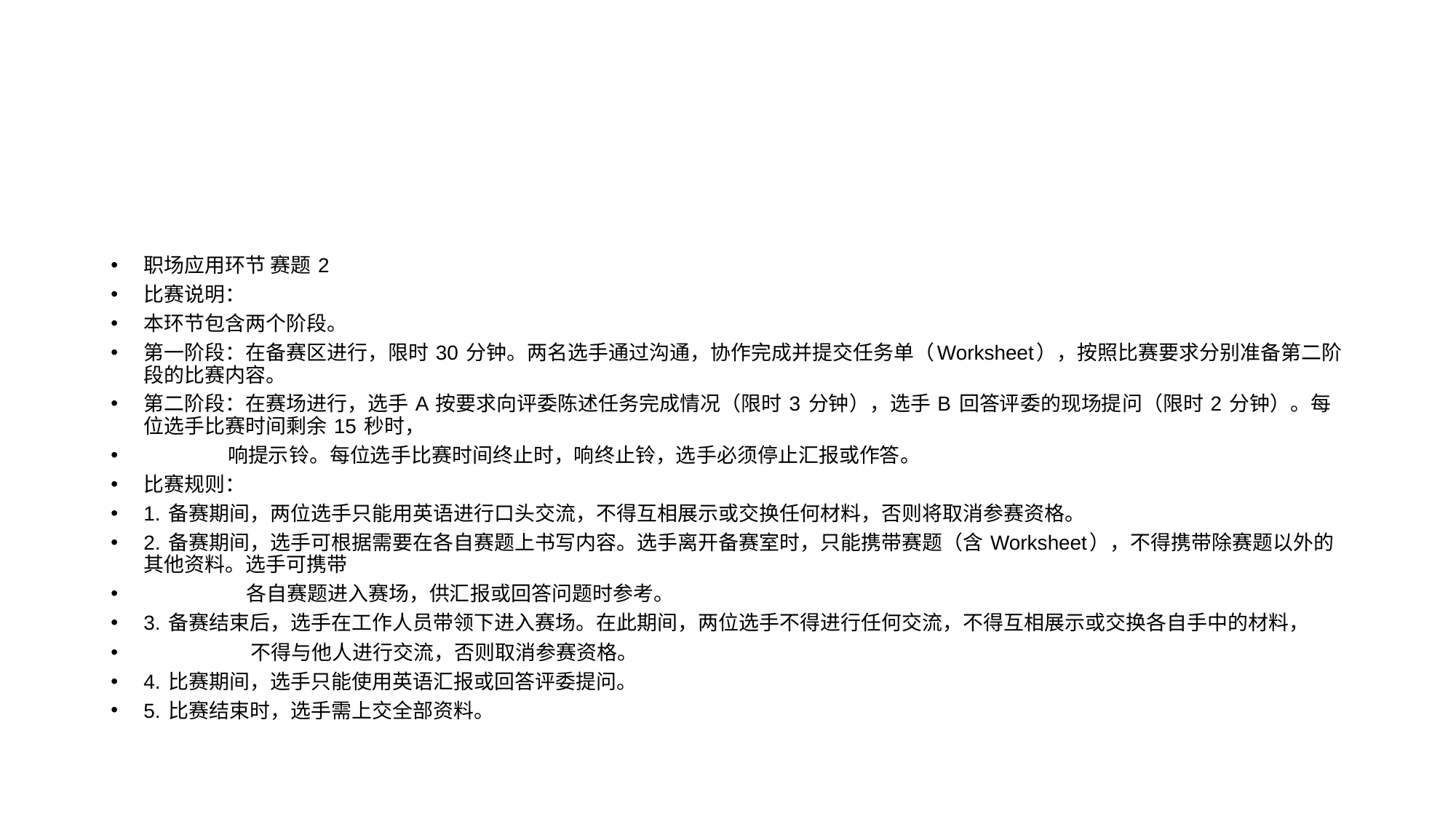

#

职场应用环节 赛题 2
比赛说明：
本环节包含两个阶段。
第一阶段：在备赛区进行，限时 30 分钟。两名选手通过沟通，协作完成并提交任务单（Worksheet），按照比赛要求分别准备第二阶段的比赛内容。
第二阶段：在赛场进行，选手 A 按要求向评委陈述任务完成情况（限时 3 分钟），选手 B 回答评委的现场提问（限时 2 分钟）。每位选手比赛时间剩余 15 秒时，
                  响提示铃。每位选手比赛时间终止时，响终止铃，选手必须停止汇报或作答。
比赛规则：
1. 备赛期间，两位选手只能用英语进行口头交流，不得互相展示或交换任何材料，否则将取消参赛资格。
2. 备赛期间，选手可根据需要在各自赛题上书写内容。选手离开备赛室时，只能携带赛题（含 Worksheet），不得携带除赛题以外的其他资料。选手可携带
                      各自赛题进入赛场，供汇报或回答问题时参考。
3. 备赛结束后，选手在工作人员带领下进入赛场。在此期间，两位选手不得进行任何交流，不得互相展示或交换各自手中的材料，
                       不得与他人进行交流，否则取消参赛资格。
4. 比赛期间，选手只能使用英语汇报或回答评委提问。
5. 比赛结束时，选手需上交全部资料。